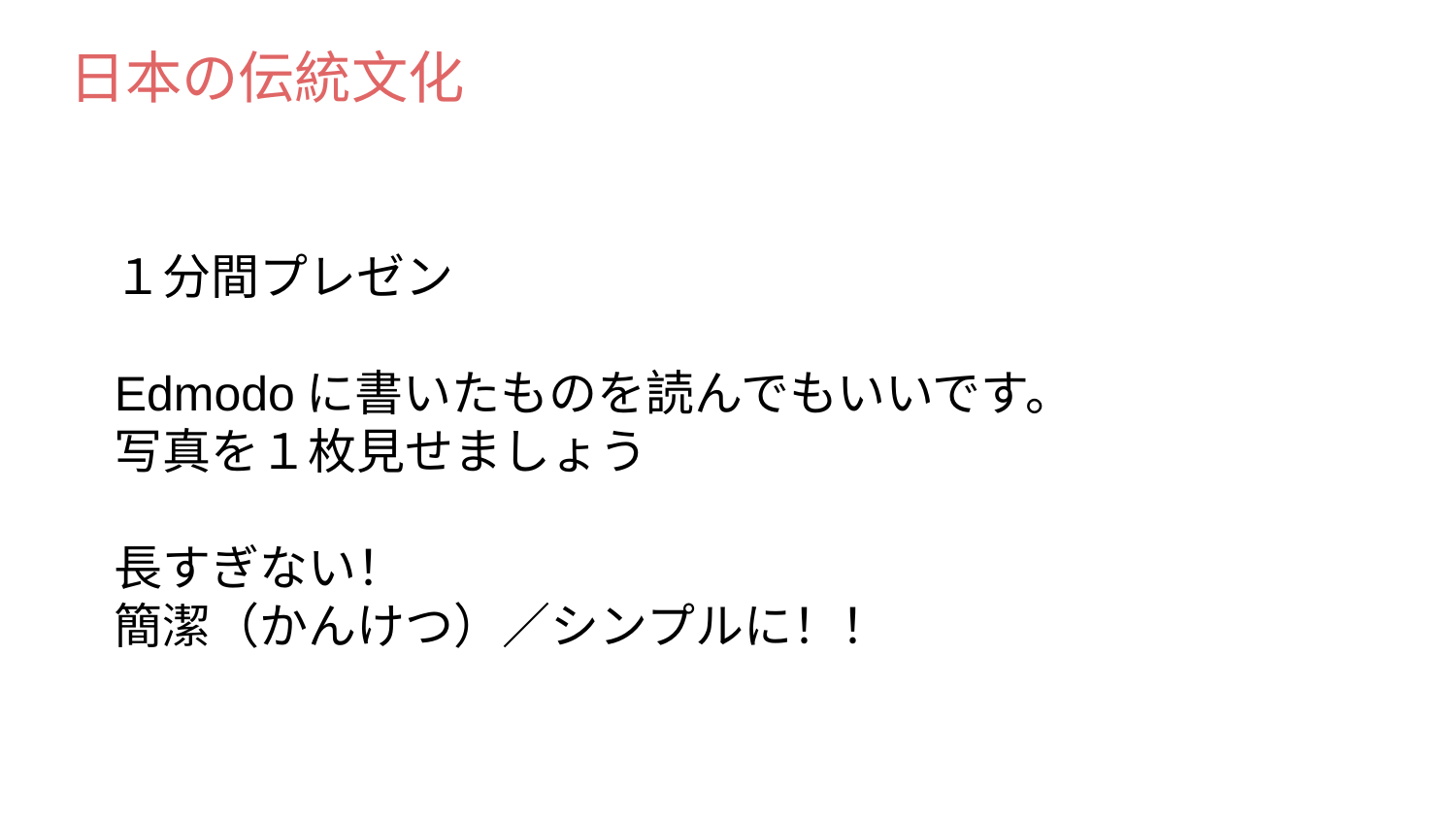

# 日本の伝統文化

１分間プレゼン

Edmodoに書いたものを読んでもいいです。
写真を１枚見せましょう

長すぎない！
簡潔（かんけつ）／シンプルに！！